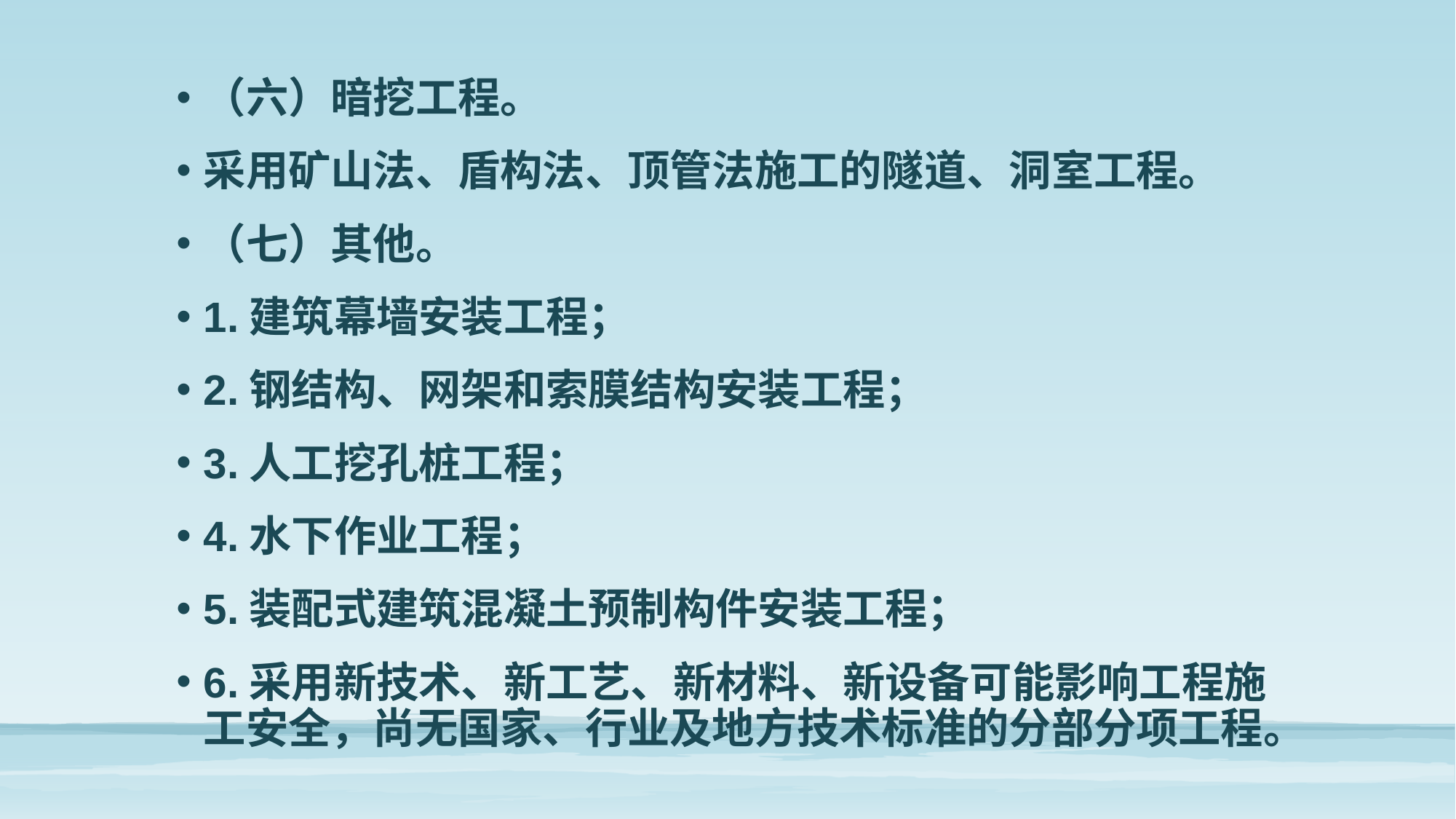

（六）暗挖工程。
采用矿山法、盾构法、顶管法施工的隧道、洞室工程。
（七）其他。
1.建筑幕墙安装工程；
2.钢结构、网架和索膜结构安装工程；
3.人工挖孔桩工程；
4.水下作业工程；
5.装配式建筑混凝土预制构件安装工程；
6.采用新技术、新工艺、新材料、新设备可能影响工程施工安全，尚无国家、行业及地方技术标准的分部分项工程。